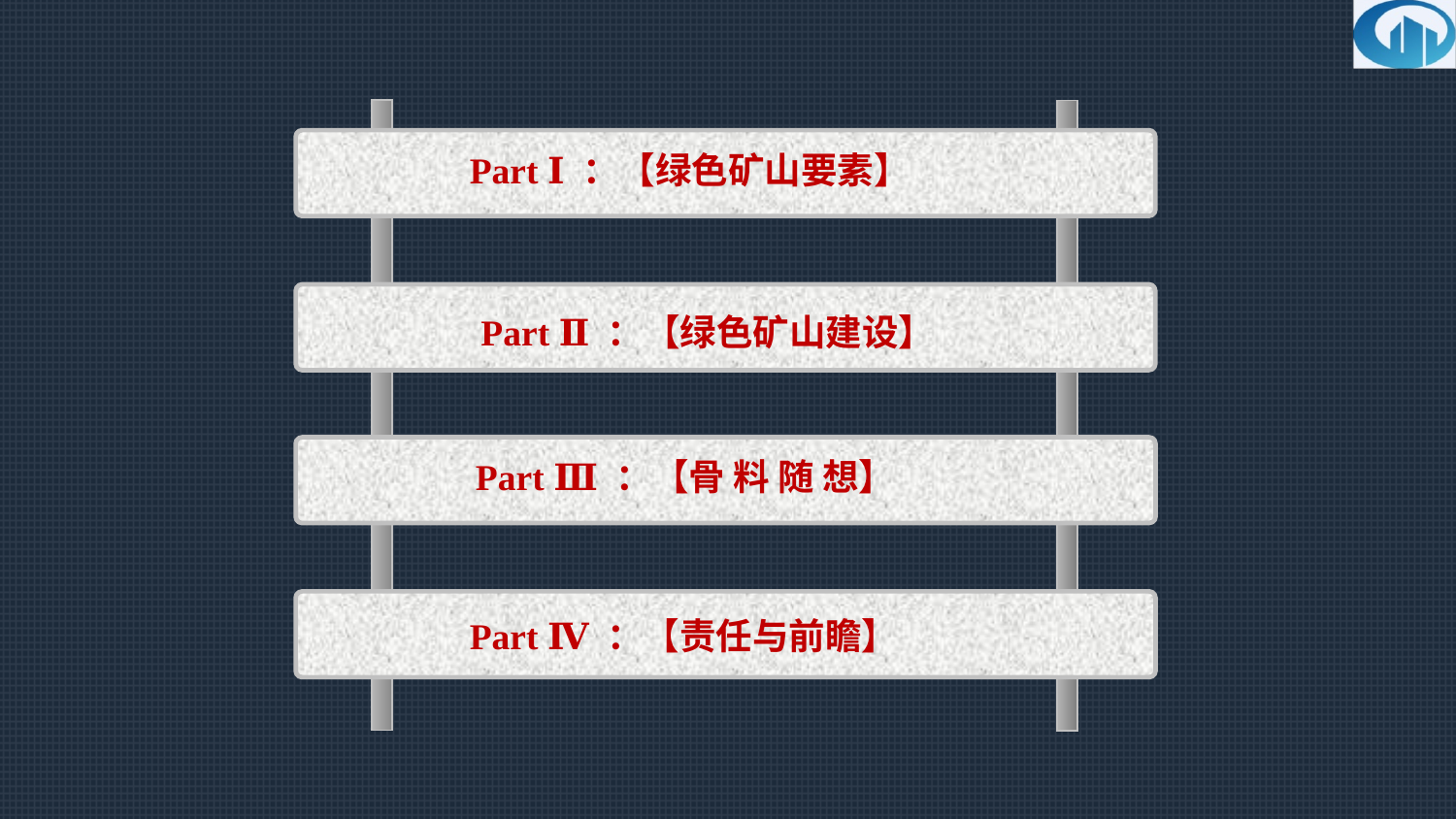

Part Ⅰ ：【绿色矿山要素】

Part Ⅱ ：【绿色矿山建设】
Part Ⅲ ：【骨 料 随 想】

Part Ⅳ ：【责任与前瞻】